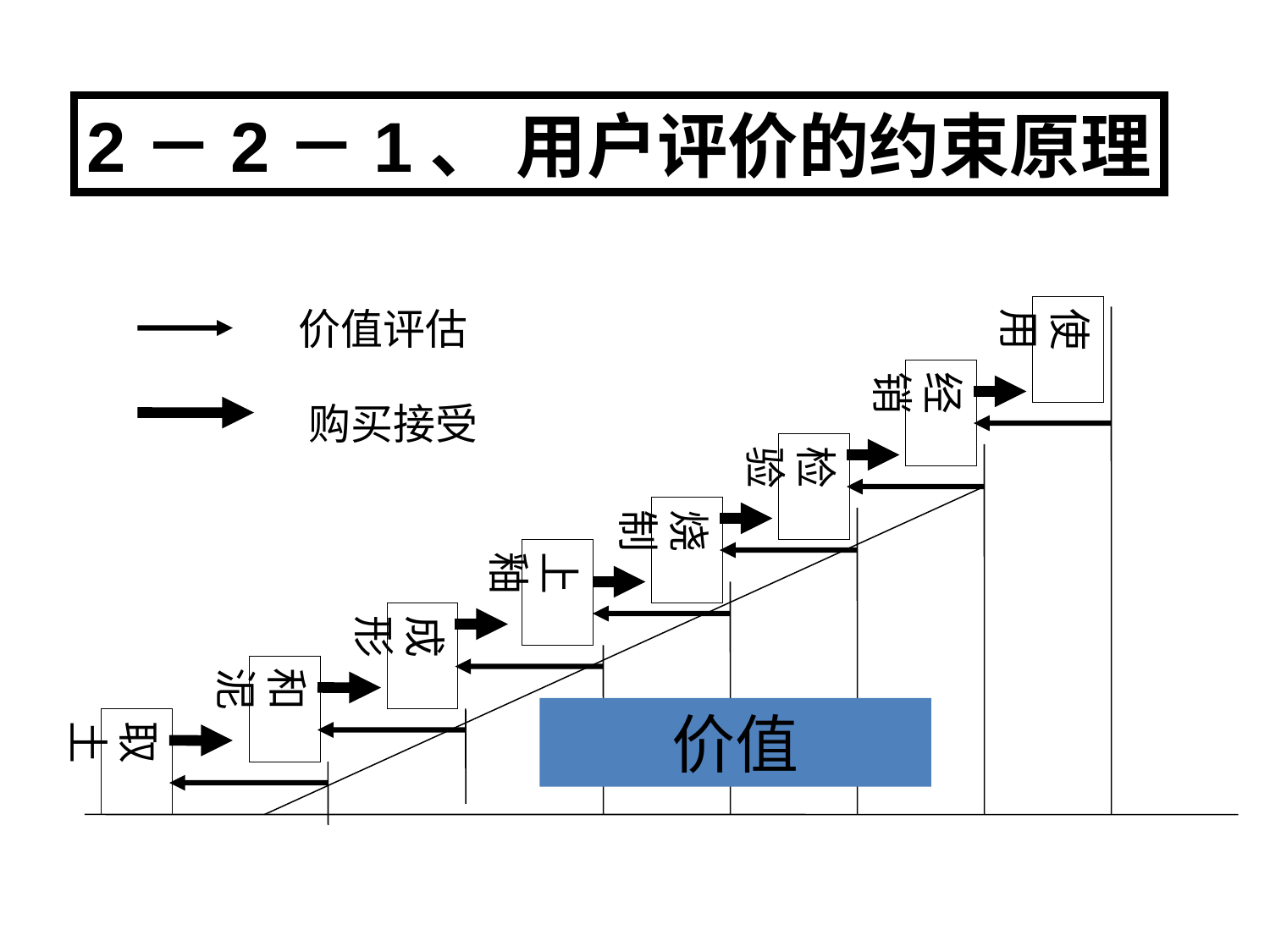

2－2－1、 用户评价的约束原理
价值评估

使用

经销
购买接受

检验

烧制

上釉

成形

和泥

价值
取土